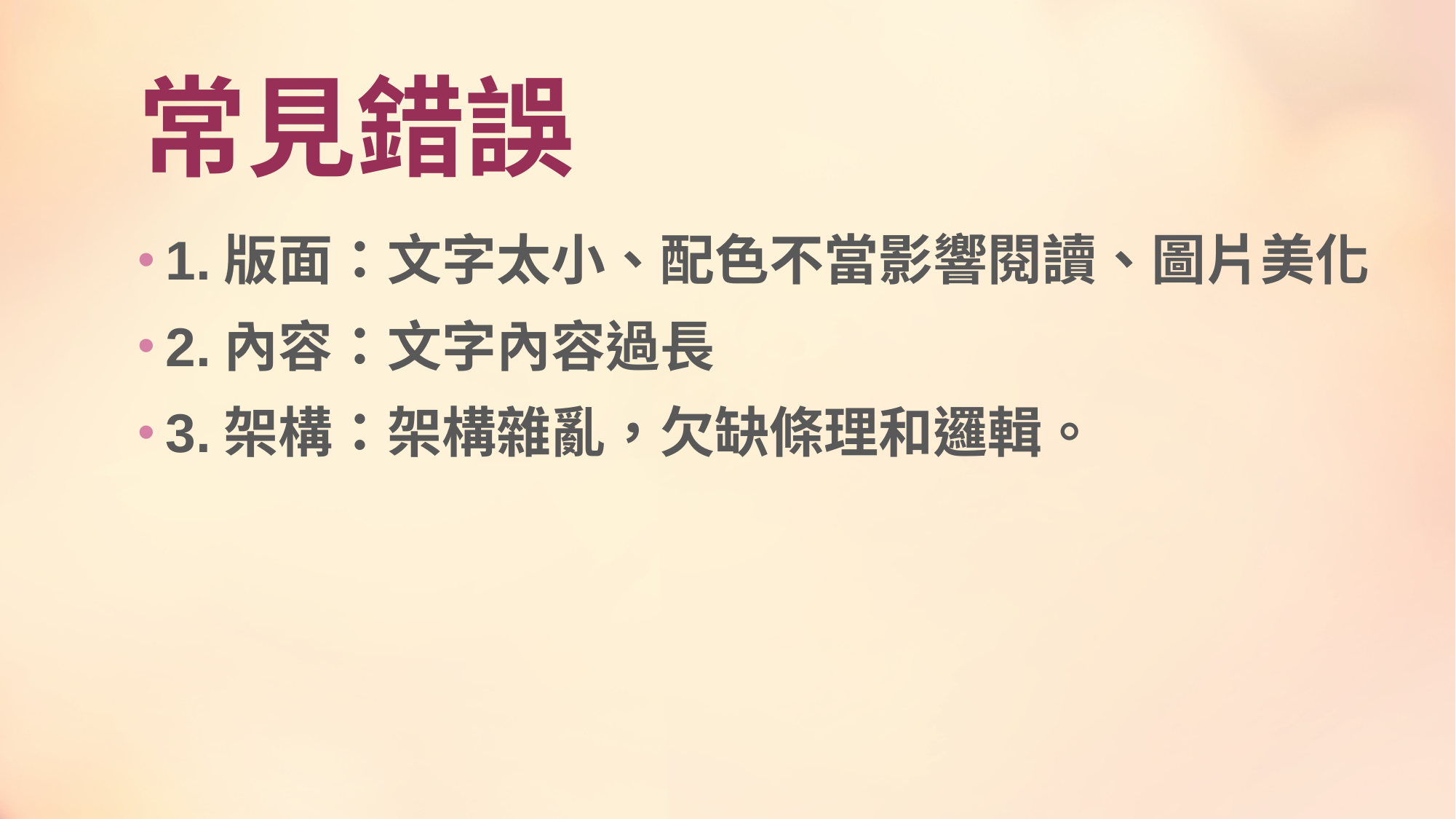

# 常見錯誤
1.版面：文字太小、配色不當影響閱讀、圖片美化
2.內容：文字內容過長
3.架構：架構雜亂，欠缺條理和邏輯。